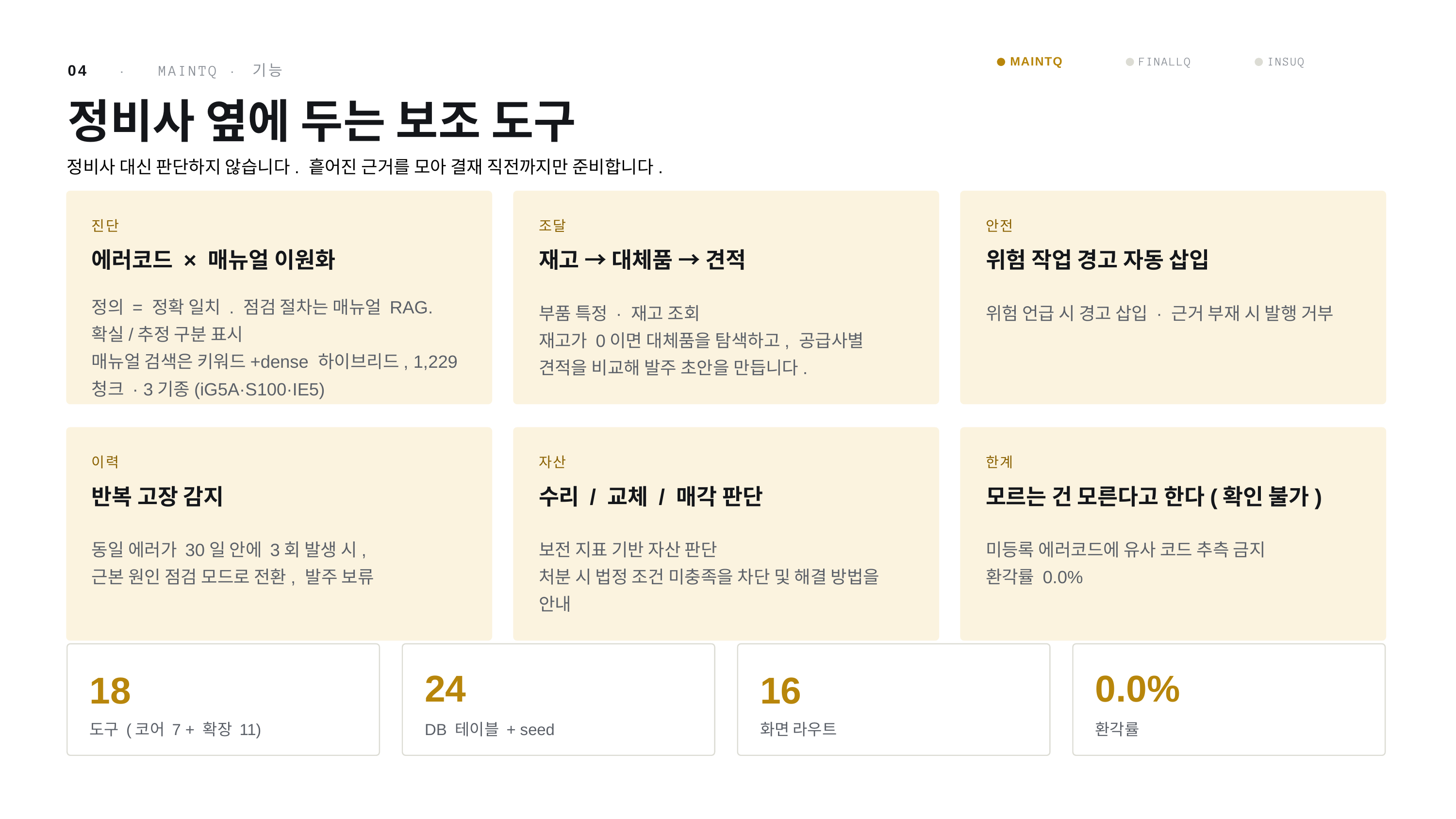

MAINTQ

FINALLQ

INSUQ

04   ·   MAINTQ · 기능

정비사 옆에 두는 보조 도구
정비사 대신 판단하지 않습니다. 흩어진 근거를 모아 결재 직전까지만 준비합니다.

진단

조달

안전
에러코드 × 매뉴얼 이원화
재고 → 대체품 → 견적
위험 작업 경고 자동 삽입
정의 = 정확 일치 . 점검 절차는 매뉴얼 RAG.
확실/추정 구분 표시
매뉴얼 검색은 키워드+dense 하이브리드, 1,229청크 · 3기종(iG5A·S100·IE5)
부품 특정 · 재고 조회
재고가 0이면 대체품을 탐색하고, 공급사별 견적을 비교해 발주 초안을 만듭니다.
위험 언급 시 경고 삽입 · 근거 부재 시 발행 거부

이력

자산

한계
반복 고장 감지
수리 / 교체 / 매각 판단
모르는 건 모른다고 한다(확인 불가)
동일 에러가 30일 안에 3회 발생 시,
근본 원인 점검 모드로 전환, 발주 보류
보전 지표 기반 자산 판단
처분 시 법정 조건 미충족을 차단 및 해결 방법을 안내
미등록 에러코드에 유사 코드 추측 금지
환각률 0.0%

18

24

16

0.0%
도구 (코어 7 + 확장 11)
DB 테이블 + seed
화면 라우트
환각률